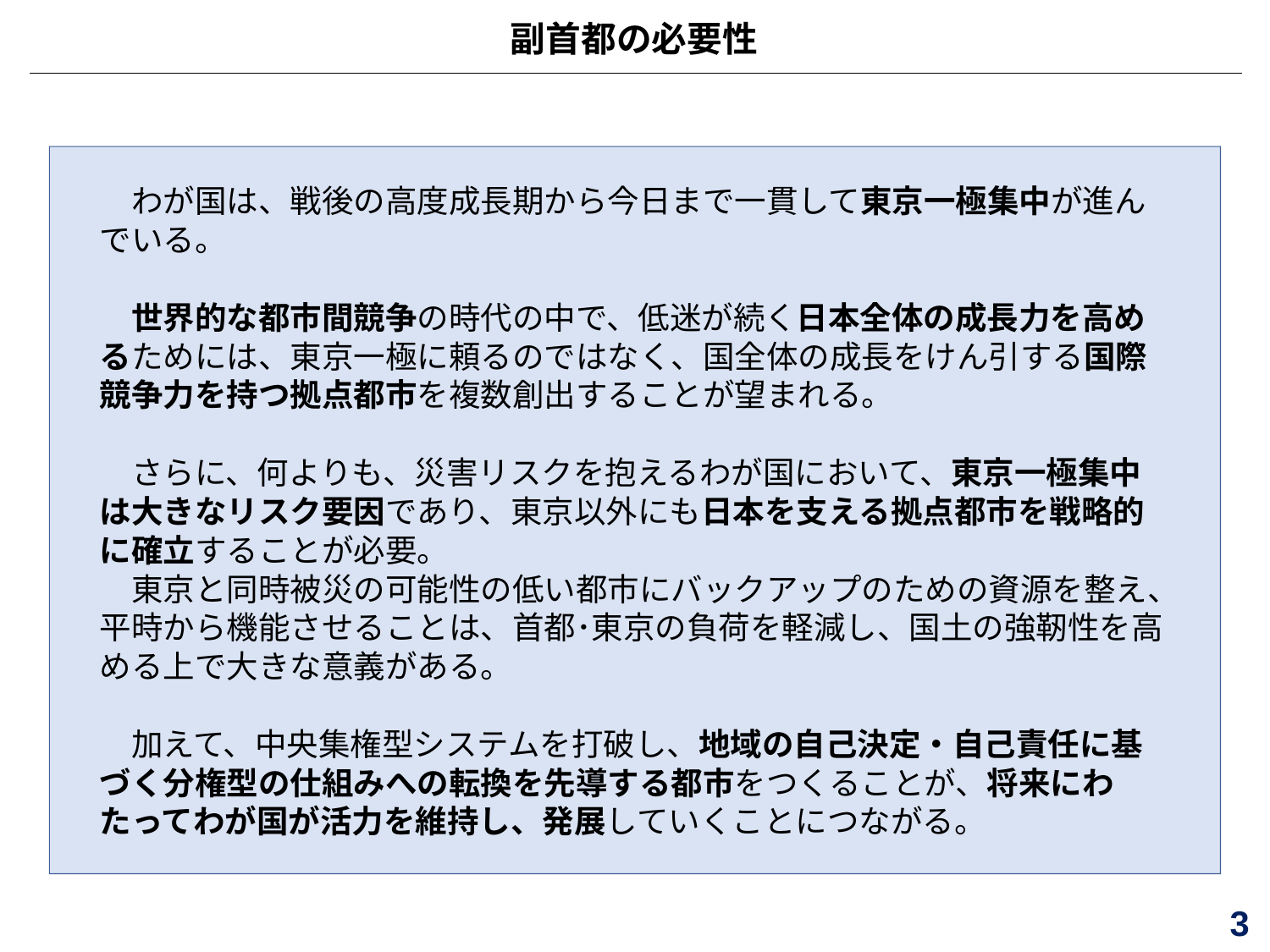

副首都の必要性

　わが国は、戦後の高度成長期から今日まで一貫して東京一極集中が進んでいる。

　世界的な都市間競争の時代の中で、低迷が続く日本全体の成長力を高めるためには、東京一極に頼るのではなく、国全体の成長をけん引する国際競争力を持つ拠点都市を複数創出することが望まれる。

　さらに、何よりも、災害リスクを抱えるわが国において、東京一極集中は大きなリスク要因であり、東京以外にも日本を支える拠点都市を戦略的に確立することが必要。
　東京と同時被災の可能性の低い都市にバックアップのための資源を整え、平時から機能させることは、首都･東京の負荷を軽減し、国土の強靭性を高める上で大きな意義がある。

　加えて、中央集権型システムを打破し、地域の自己決定・自己責任に基づく分権型の仕組みへの転換を先導する都市をつくることが、将来にわたってわが国が活力を維持し、発展していくことにつながる。

 3